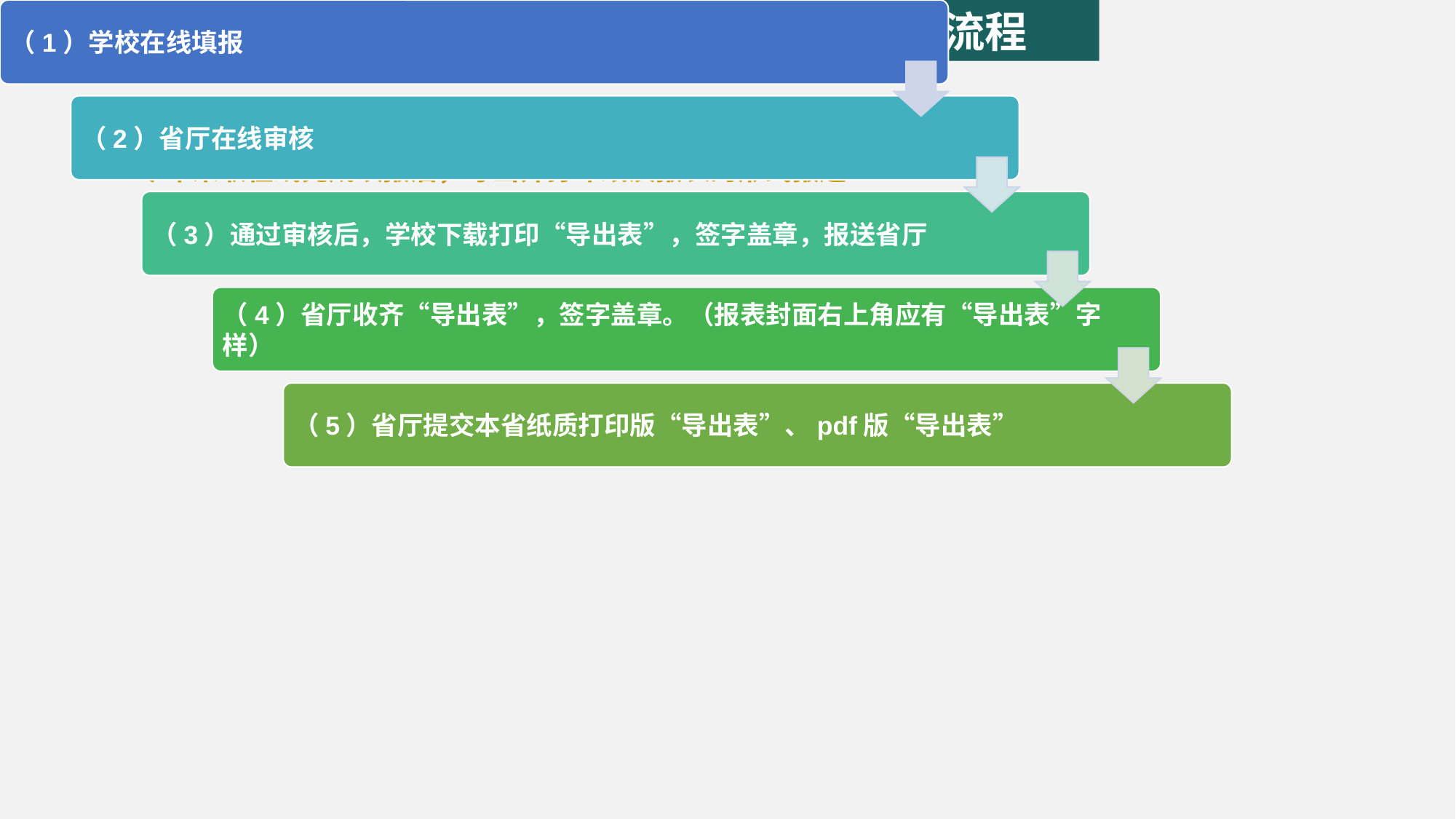

《报表》组织填报的基本流程
今年采取在线完成填报后，导出并打印纸质报表的形式报送：
（1）学校在线填报
（2）省厅在线审核
（3）通过审核后，学校下载打印“导出表”，签字盖章，报送省厅
（4）省厅收齐“导出表”，签字盖章。（报表封面右上角应有“导出表”字样）
（5）省厅提交本省纸质打印版“导出表”、pdf版“导出表”

28